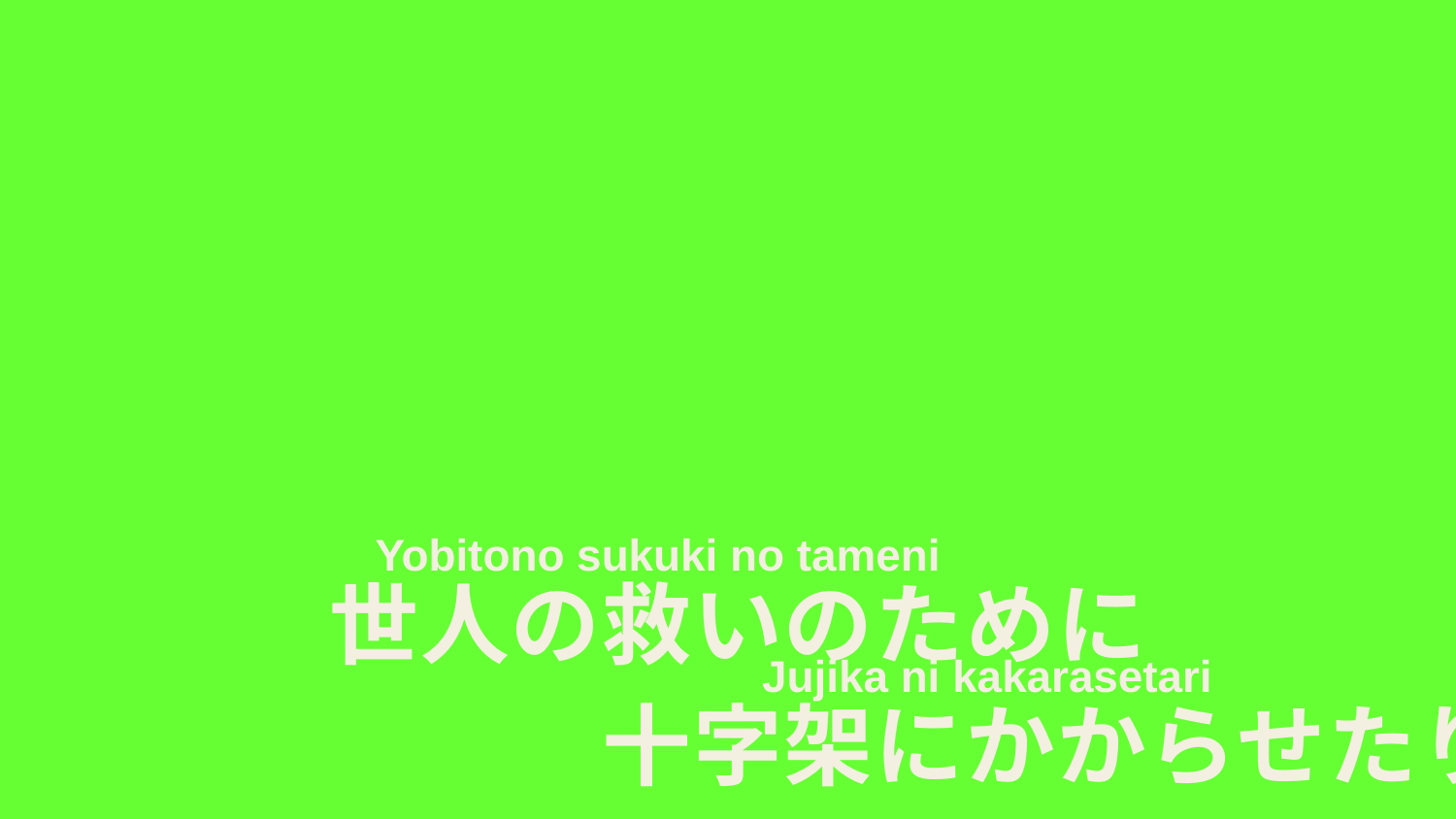

Yobitono sukuki no tameni

 　　　　　　　　Jujika ni kakarasetari
世人の救いのために
　　　十字架にかからせたり